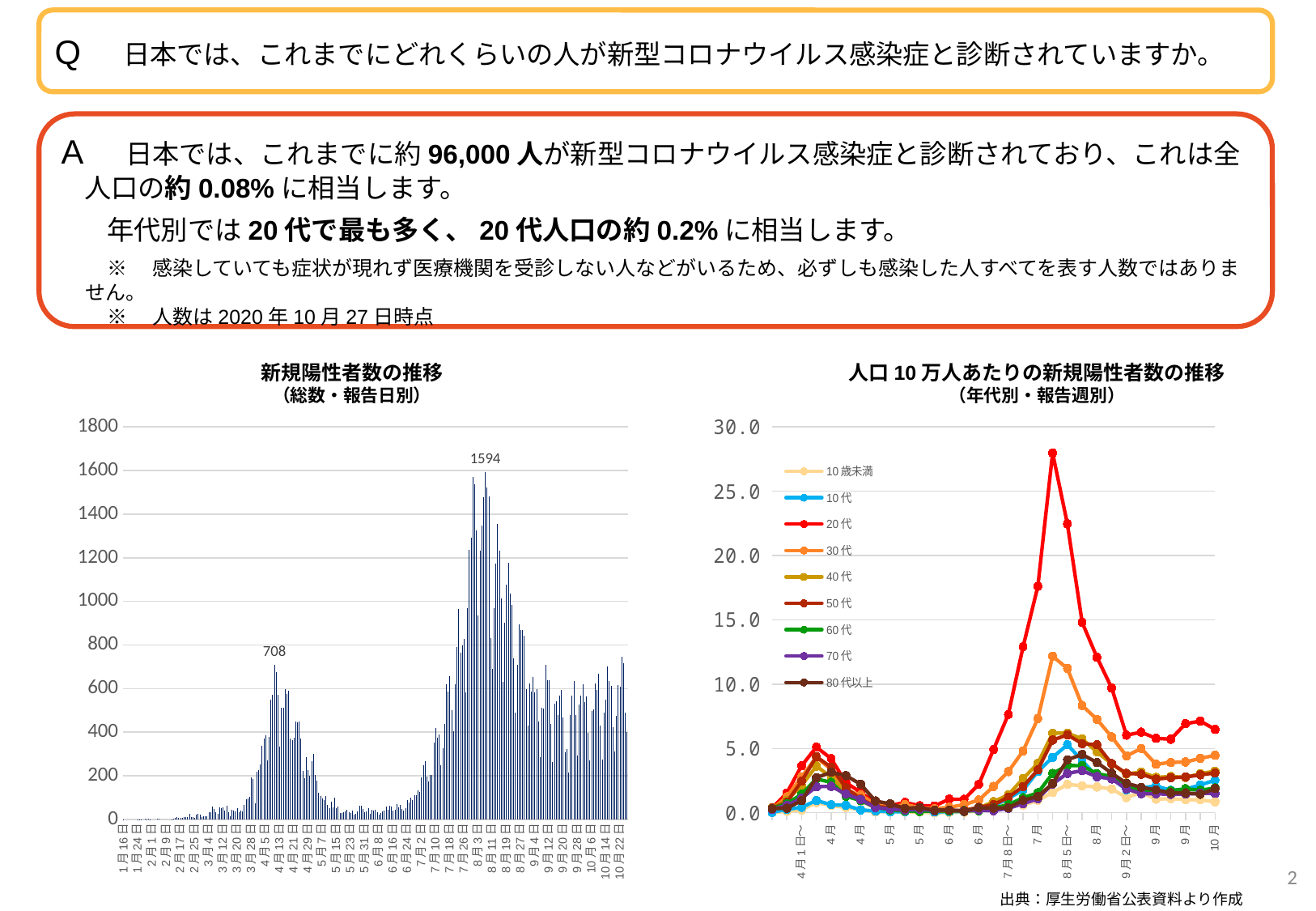

Q　日本では、これまでにどれくらいの人が新型コロナウイルス感染症と診断されていますか。
A　日本では、これまでに約96,000人が新型コロナウイルス感染症と診断されており、これは全人口の約0.08%に相当します。
年代別では20代で最も多く、20代人口の約0.2%に相当します。
※　感染していても症状が現れず医療機関を受診しない人などがいるため、必ずしも感染した人すべてを表す人数ではありません。
※　人数は2020年10月27日時点

### Chart

| Category | 系列 1 |
|---|---|
| 43846 | 1.0 |
| 43847 | 0.0 |
| 43848 | 0.0 |
| 43849 | 0.0 |
| 43850 | 0.0 |
| 43851 | 0.0 |
| 43852 | 0.0 |
| 43853 | 0.0 |
| 43854 | 1.0 |
| 43855 | 1.0 |
| 43856 | 1.0 |
| 43857 | 0.0 |
| 43858 | 3.0 |
| 43859 | 1.0 |
| 43860 | 3.0 |
| 43861 | 1.0 |
| 43862 | 0.0 |
| 43863 | 0.0 |
| 43864 | 0.0 |
| 43865 | 2.0 |
| 43866 | 2.0 |
| 43867 | 0.0 |
| 43868 | 0.0 |
| 43869 | 0.0 |
| 43870 | 0.0 |
| 43871 | 0.0 |
| 43872 | 0.0 |
| 43873 | 1.0 |
| 43874 | 4.0 |
| 43875 | 7.0 |
| 43876 | 12.0 |
| 43877 | 6.0 |
| 43878 | 7.0 |
| 43879 | 7.0 |
| 43880 | 10.0 |
| 43881 | 9.0 |
| 43882 | 11.0 |
| 43883 | 27.0 |
| 43884 | 12.0 |
| 43885 | 12.0 |
| 43886 | 8.0 |
| 43887 | 22.0 |
| 43888 | 24.0 |
| 43889 | 20.0 |
| 43890 | 9.0 |
| 43891 | 15.0 |
| 43892 | 14.0 |
| 43893 | 16.0 |
| 43894 | 33.0 |
| 43895 | 31.0 |
| 43896 | 59.0 |
| 43897 | 47.0 |
| 43898 | 33.0 |
| 43899 | 26.0 |
| 43900 | 54.0 |
| 43901 | 52.0 |
| 43902 | 55.0 |
| 43903 | 40.0 |
| 43904 | 62.0 |
| 43905 | 33.0 |
| 43906 | 15.0 |
| 43907 | 44.0 |
| 43908 | 39.0 |
| 43909 | 36.0 |
| 43910 | 53.0 |
| 43911 | 34.0 |
| 43912 | 42.0 |
| 43913 | 38.0 |
| 43914 | 65.0 |
| 43915 | 93.0 |
| 43916 | 96.0 |
| 43917 | 104.0 |
| 43918 | 194.0 |
| 43919 | 185.0 |
| 43920 | 74.0 |
| 43921 | 217.0 |
| 43922 | 224.0 |
| 43923 | 253.0 |
| 43924 | 336.0 |
| 43925 | 370.0 |
| 43926 | 386.0 |
| 43927 | 270.0 |
| 43928 | 377.0 |
| 43929 | 550.0 |
| 43930 | 572.0 |
| 43931 | 708.0 |
| 43932 | 676.0 |
| 43933 | 571.0 |
| 43934 | 333.0 |
| 43935 | 510.0 |
| 43936 | 511.0 |
| 43937 | 596.0 |
| 43938 | 575.0 |
| 43939 | 590.0 |
| 43940 | 372.0 |
| 43941 | 365.0 |
| 43942 | 374.0 |
| 43943 | 449.0 |
| 43944 | 445.0 |
| 43945 | 450.0 |
| 43946 | 372.0 |
| 43947 | 221.0 |
| 43948 | 189.0 |
| 43949 | 284.0 |
| 43950 | 227.0 |
| 43951 | 199.0 |
| 43952 | 266.0 |
| 43953 | 301.0 |
| 43954 | 204.0 |
| 43955 | 176.0 |
| 43956 | 120.0 |
| 43957 | 106.0 |
| 43958 | 96.0 |
| 43959 | 89.0 |
| 43960 | 108.0 |
| 43961 | 67.0 |
| 43962 | 50.0 |
| 43963 | 80.0 |
| 43964 | 54.0 |
| 43965 | 100.0 |
| 43966 | 52.0 |
| 43967 | 57.0 |
| 43968 | 30.0 |
| 43969 | 30.0 |
| 43970 | 31.0 |
| 43971 | 38.0 |
| 43972 | 43.0 |
| 43973 | 31.0 |
| 43974 | 29.0 |
| 43975 | 40.0 |
| 43976 | 20.0 |
| 43977 | 27.0 |
| 43978 | 37.0 |
| 43979 | 61.0 |
| 43980 | 64.0 |
| 43981 | 46.0 |
| 43982 | 32.0 |
| 43983 | 36.0 |
| 43984 | 51.0 |
| 43985 | 26.0 |
| 43986 | 45.0 |
| 43987 | 41.0 |
| 43988 | 45.0 |
| 43989 | 32.0 |
| 43990 | 22.0 |
| 43991 | 30.0 |
| 43992 | 36.0 |
| 43993 | 40.0 |
| 43994 | 57.0 |
| 43995 | 43.0 |
| 43996 | 62.0 |
| 43997 | 60.0 |
| 43998 | 42.0 |
| 43999 | 43.0 |
| 44000 | 68.0 |
| 44001 | 54.0 |
| 44002 | 65.0 |
| 44003 | 49.0 |
| 44004 | 40.0 |
| 44005 | 53.0 |
| 44006 | 89.0 |
| 44007 | 79.0 |
| 44008 | 99.0 |
| 44009 | 88.0 |
| 44010 | 111.0 |
| 44011 | 110.0 |
| 44012 | 132.0 |
| 44013 | 125.0 |
| 44014 | 194.0 |
| 44015 | 249.0 |
| 44016 | 268.0 |
| 44017 | 195.0 |
| 44018 | 172.0 |
| 44019 | 205.0 |
| 44020 | 203.0 |
| 44021 | 352.0 |
| 44022 | 418.0 |
| 44023 | 373.0 |
| 44024 | 390.0 |
| 44025 | 247.0 |
| 44026 | 325.0 |
| 44027 | 439.0 |
| 44028 | 619.0 |
| 44029 | 588.0 |
| 44030 | 655.0 |
| 44031 | 501.0 |
| 44032 | 405.0 |
| 44033 | 618.0 |
| 44034 | 792.0 |
| 44035 | 966.0 |
| 44036 | 766.0 |
| 44037 | 797.0 |
| 44038 | 829.0 |
| 44039 | 581.0 |
| 44040 | 968.0 |
| 44041 | 1238.0 |
| 44042 | 1292.0 |
| 44043 | 1570.0 |
| 44044 | 1537.0 |
| 44045 | 1324.0 |
| 44046 | 935.0 |
| 44047 | 1232.0 |
| 44048 | 1347.0 |
| 44049 | 1478.0 |
| 44050 | 1594.0 |
| 44051 | 1523.0 |
| 44052 | 1482.0 |
| 44053 | 833.0 |
| 44054 | 691.0 |
| 44055 | 969.0 |
| 44056 | 1174.0 |
| 44057 | 1355.0 |
| 44058 | 1233.0 |
| 44059 | 1015.0 |
| 44060 | 630.0 |
| 44061 | 903.0 |
| 44062 | 1078.0 |
| 44063 | 1176.0 |
| 44064 | 1036.0 |
| 44065 | 985.0 |
| 44066 | 737.0 |
| 44067 | 491.0 |
| 44068 | 709.0 |
| 44069 | 893.0 |
| 44070 | 870.0 |
| 44071 | 869.0 |
| 44072 | 841.0 |
| 44073 | 598.0 |
| 44074 | 430.0 |
| 44075 | 624.0 |
| 44076 | 585.0 |
| 44077 | 654.0 |
| 44078 | 582.0 |
| 44079 | 598.0 |
| 44080 | 447.0 |
| 44081 | 286.0 |
| 44082 | 512.0 |
| 44083 | 507.0 |
| 44084 | 709.0 |
| 44085 | 637.0 |
| 44086 | 639.0 |
| 44087 | 438.0 |
| 44088 | 263.0 |
| 44089 | 530.0 |
| 44090 | 543.0 |
| 44091 | 478.0 |
| 44092 | 569.0 |
| 44093 | 593.0 |
| 44094 | 469.0 |
| 44095 | 307.0 |
| 44096 | 321.0 |
| 44097 | 216.0 |
| 44098 | 477.0 |
| 44099 | 567.0 |
| 44100 | 635.0 |
| 44101 | 478.0 |
| 44102 | 294.0 |
| 44103 | 528.0 |
| 44104 | 569.0 |
| 44105 | 620.0 |
| 44106 | 537.0 |
| 44107 | 564.0 |
| 44108 | 395.0 |
| 44109 | 270.0 |
| 44110 | 496.0 |
| 44111 | 504.0 |
| 44112 | 623.0 |
| 44113 | 594.0 |
| 44114 | 667.0 |
| 44115 | 432.0 |
| 44116 | 273.0 |
| 44117 | 491.0 |
| 44118 | 550.0 |
| 44119 | 703.0 |
| 44120 | 634.0 |
| 44121 | 613.0 |
| 44122 | 423.0 |
| 44123 | 313.0 |
| 44124 | 476.0 |
| 44125 | 616.0 |
| 44126 | 610.0 |
| 44127 | 745.0 |
| 44128 | 718.0 |
| 44129 | 488.0 |
| 44130 | 401.0 |
新規陽性者数の推移
（総数・報告日別）
人口10万人あたりの新規陽性者数の推移
（年代別・報告週別）

### Chart

| Category | 10歳未満 | 10代 | 20代 | 30代 | 40代 | 50代 | 60代 | 70代 | 80代以上 |
|---|---|---|---|---|---|---|---|---|---|
|  | 0.0202860330662339 | 0.035807000268552505 | 0.3642698764649984 | 0.2586869887436202 | 0.3833693304535637 | 0.3624523897284679 | 0.3388368654509611 | 0.2762604382495134 | 0.32002844697306426 |
|  | 0.11157318186428644 | 0.26855250201414377 | 1.5362686094393412 | 1.2375026218275886 | 0.9773218142548596 | 0.8109104312569112 | 0.6961557417447019 | 0.5650781691467319 | 0.35558716330340473 |
| 4月1日～ | 0.22314636372857288 | 0.42073225315549195 | 3.650617675007919 | 2.78962455428931 | 2.111231101511879 | 2.457304337142155 | 1.4477575160177427 | 1.1301563382934638 | 0.9423059827540227 |
|  | 0.8012983061162389 | 0.9578372571837794 | 5.107697180867913 | 4.313780325805775 | 3.633909287257019 | 4.3617151984273255 | 2.630606209955643 | 2.028002762604382 | 2.729131478353631 |
| 4月15日～ | 0.5680089258545492 | 0.6266225046996688 | 4.212860310421286 | 3.3769139341396905 | 2.7699784017278617 | 3.5446615063275586 | 2.3718580581567275 | 2.0593959942236455 | 3.146946395235132 |
|  | 0.4158636778577949 | 0.5818637543639782 | 2.35191637630662 | 1.747885059078515 | 1.5982721382289418 | 1.935127165499447 | 1.287580088713652 | 1.456645947133798 | 2.889145701840164 |
| 4月29日～ | 0.2535754133279237 | 0.22379375167845317 | 1.5917009819448844 | 1.3843249667901838 | 0.9503239740820735 | 1.0812139083425483 | 0.948743223262691 | 1.02341935078797 | 2.2224197706462796 |
|  | 0.06085809919870169 | 0.13427625100707188 | 0.7681343047196706 | 0.6432217017408935 | 0.39956803455723544 | 0.48531760658557566 | 0.4312469196648595 | 0.4143906573742701 | 0.9156369455062673 |
| 5月13日～ | 0.11157318186428644 | 0.08056575060424312 | 0.5701615457713018 | 0.4334754946514717 | 0.3509719222462203 | 0.4054552156284556 | 0.22794480039428291 | 0.28881773089721857 | 0.6933949684416393 |
|  | 0.0811441322649356 | 0.08951750067138126 | 0.8077288565093442 | 0.6362301615045795 | 0.26997840172786175 | 0.2580169553999263 | 0.13553474618038444 | 0.2197526213348402 | 0.34669748422081964 |
| 5月27日～ | 0.06085809919870169 | 0.18798675140990062 | 0.5464048146974977 | 0.3985177934699014 | 0.20518358531317493 | 0.15972478191424008 | 0.1047313947757516 | 0.28253908457336596 | 0.40892523779891543 |
|  | 0.0 | 0.06266225046996687 | 0.5384859043395629 | 0.3216108508704468 | 0.14038876889848811 | 0.17201130359995087 | 0.14169541646131098 | 0.1695234507440196 | 0.20446261889945772 |
| 6月10日～ | 0.030429049599350846 | 0.08951750067138126 | 1.0611339879632562 | 0.42648395441515763 | 0.12419006479481641 | 0.15358152107138467 | 0.1540167570231641 | 0.2197526213348402 | 0.21335229798204286 |
|  | 0.05071508266558474 | 0.09846925073851939 | 1.0452961672473868 | 0.6362301615045795 | 0.21058315334773217 | 0.18429782528566163 | 0.16017742730409068 | 0.14440886544860929 | 0.11556582807360655 |
| 6月24日～ | 0.1420022314636373 | 0.26855250201414377 | 2.2172949002217295 | 0.9927987135565965 | 0.3779697624190065 | 0.41774173731416636 | 0.16017742730409068 | 0.20719532868713506 | 0.4000355587163304 |
|  | 0.2738614463941576 | 0.5371050040282875 | 4.925562242635413 | 2.0485212892400195 | 0.8639308855291578 | 0.6388991276569603 | 0.37580088713652043 | 0.16324480442016703 | 0.3644768423859899 |
| 7月8日～ | 0.7708692565168881 | 1.127920508459404 | 7.641748495407032 | 3.20212542823184 | 1.4038876889848813 | 1.2040791251996559 | 0.6160670280926565 | 0.35160419413574434 | 0.3822562005511601 |
|  | 0.608580991987017 | 1.7634947632262108 | 12.899904973075705 | 4.803188142347759 | 2.6511879049676024 | 2.0395625998279887 | 1.1705273533760474 | 0.7032083882714887 | 0.9778646990843631 |
| 7月22日～ | 0.9635865706461102 | 3.2136782741025867 | 17.603737725688944 | 7.320142627420821 | 3.8498920086393085 | 3.335790637670476 | 1.5524889107934945 | 1.098763106674201 | 1.271224108809672 |
|  | 1.5823105791662442 | 4.305791782293438 | 27.961672473867594 | 12.165280011186464 | 6.182505399568035 | 5.651799975426957 | 3.0556924593395762 | 2.24147673761537 | 2.2757578451417904 |
| 8月5日～ | 2.201034587686378 | 5.290484289678632 | 22.458029775102943 | 11.214430539047752 | 6.198704103671706 | 6.057255191055412 | 3.677920157713159 | 3.063979406040058 | 4.124811094319495 |
|  | 2.0996044223552084 | 4.064094530480709 | 14.800443458980045 | 8.340907501922674 | 5.739740820734341 | 5.38149649834132 | 3.659438146870379 | 3.2711747347271927 | 4.53373633211841 |
| 8月19日～ | 2.008317273557156 | 2.792946020947095 | 12.09217611656636 | 7.264210305530308 | 4.740820734341253 | 5.283204324855633 | 3.043371118777723 | 2.806554906762102 | 3.9114587963374525 |
|  | 1.8561720255604017 | 2.694476770208576 | 9.700665188470065 | 5.9008599594490665 | 3.801295896328294 | 3.814964983413196 | 2.8215869886643667 | 2.6370314560180823 | 3.084718641657036 |
| 9月2日～ | 1.186732934374683 | 1.7903500134276253 | 6.034209692746278 | 4.418653429350486 | 3.0075593952483803 | 3.0654871605848384 | 2.0145391818629865 | 1.8522006655365102 | 2.2935372033069603 |
|  | 1.5823105791662442 | 1.933578014501835 | 6.263858093126386 | 4.998951268964553 | 3.169546436285097 | 3.0040545521562847 | 1.81123706259241 | 1.488039178753061 | 1.9823984354164814 |
| 9月16日～ | 1.0650167359772797 | 2.085757765643183 | 5.788723471650301 | 3.775431727609593 | 2.75377969762419 | 2.617029119056395 | 1.484721537703302 | 1.4754818861053556 | 1.7779358165170238 |
|  | 1.0954457855766304 | 1.7455912630919346 | 5.717453278428889 | 3.915262532335874 | 2.8185745140388767 | 2.727607814227792 | 1.7065056678166584 | 1.4315313618383876 | 1.5468041603698106 |
| 9月30日～ | 1.0244446698448118 | 1.8351087637633157 | 6.92112765283497 | 3.950220233517444 | 2.75377969762419 | 2.7767539009706352 | 1.866683095120749 | 1.456645947133798 | 1.5468041603698106 |
|  | 1.004158636778578 | 2.1663235162474264 | 7.127019322141273 | 4.2298818429700065 | 3.0453563714902807 | 2.948765204570586 | 1.7496303597831446 | 1.5194324103723238 | 1.4401280113787893 |
| 10月14日～ | 0.8418703722487068 | 2.5333452690000895 | 6.4855875831485585 | 4.467594211004684 | 3.2343412526997843 | 3.0962034647991152 | 1.9282897979300149 | 1.5068751177246187 | 1.8846119655080453 |
2
出典：厚生労働省公表資料より作成